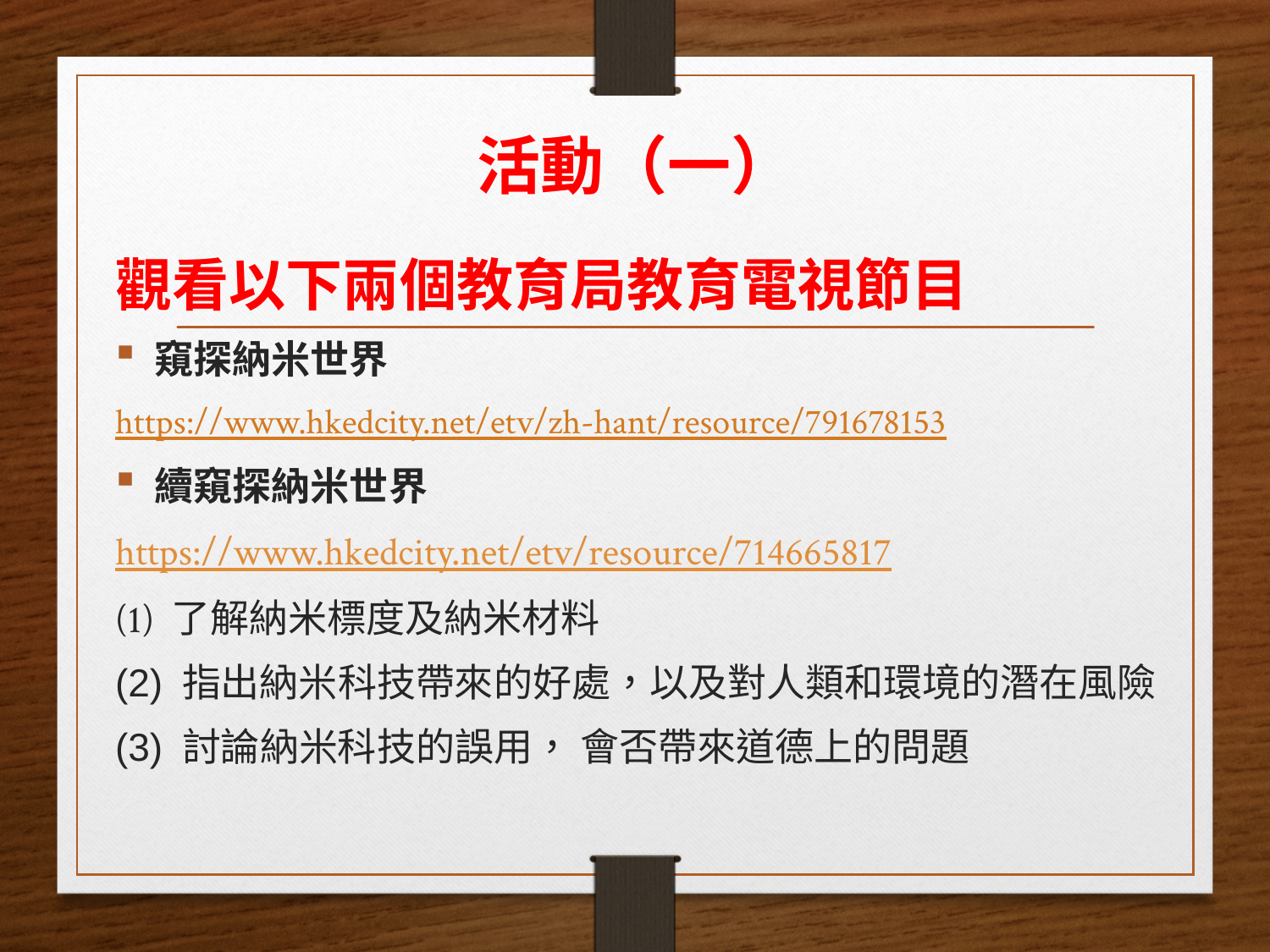

# 活動（一）
觀看以下兩個教育局教育電視節目
窺探納米世界
https://www.hkedcity.net/etv/zh-hant/resource/791678153
續窺探納米世界
https://www.hkedcity.net/etv/resource/714665817
(1) 了解納米標度及納米材料
(2) 指出納米科技帶來的好處，以及對人類和環境的潛在風險
(3) 討論納米科技的誤用， 會否帶來道德上的問題